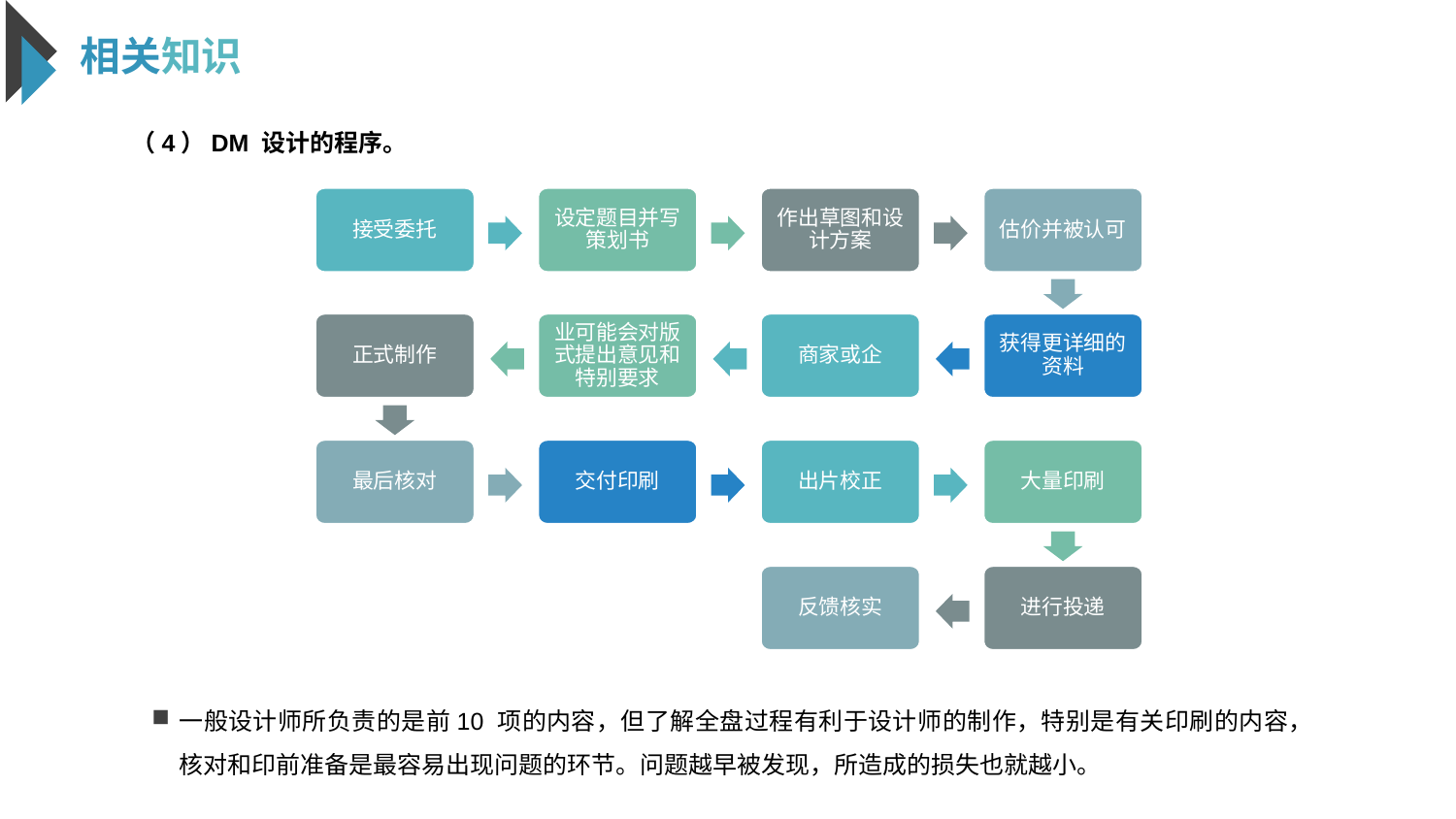

相关知识

（4）DM 设计的程序。
接受委托
设定题目并写策划书
作出草图和设计方案
估价并被认可

正式制作
业可能会对版式提出意见和特别要求
商家或企
获得更详细的资料

最后核对
交付印刷
出片校正
大量印刷

反馈核实
进行投递

一般设计师所负责的是前10 项的内容，但了解全盘过程有利于设计师的制作，特别是有关印刷的内容，核对和印前准备是最容易出现问题的环节。问题越早被发现，所造成的损失也就越小。